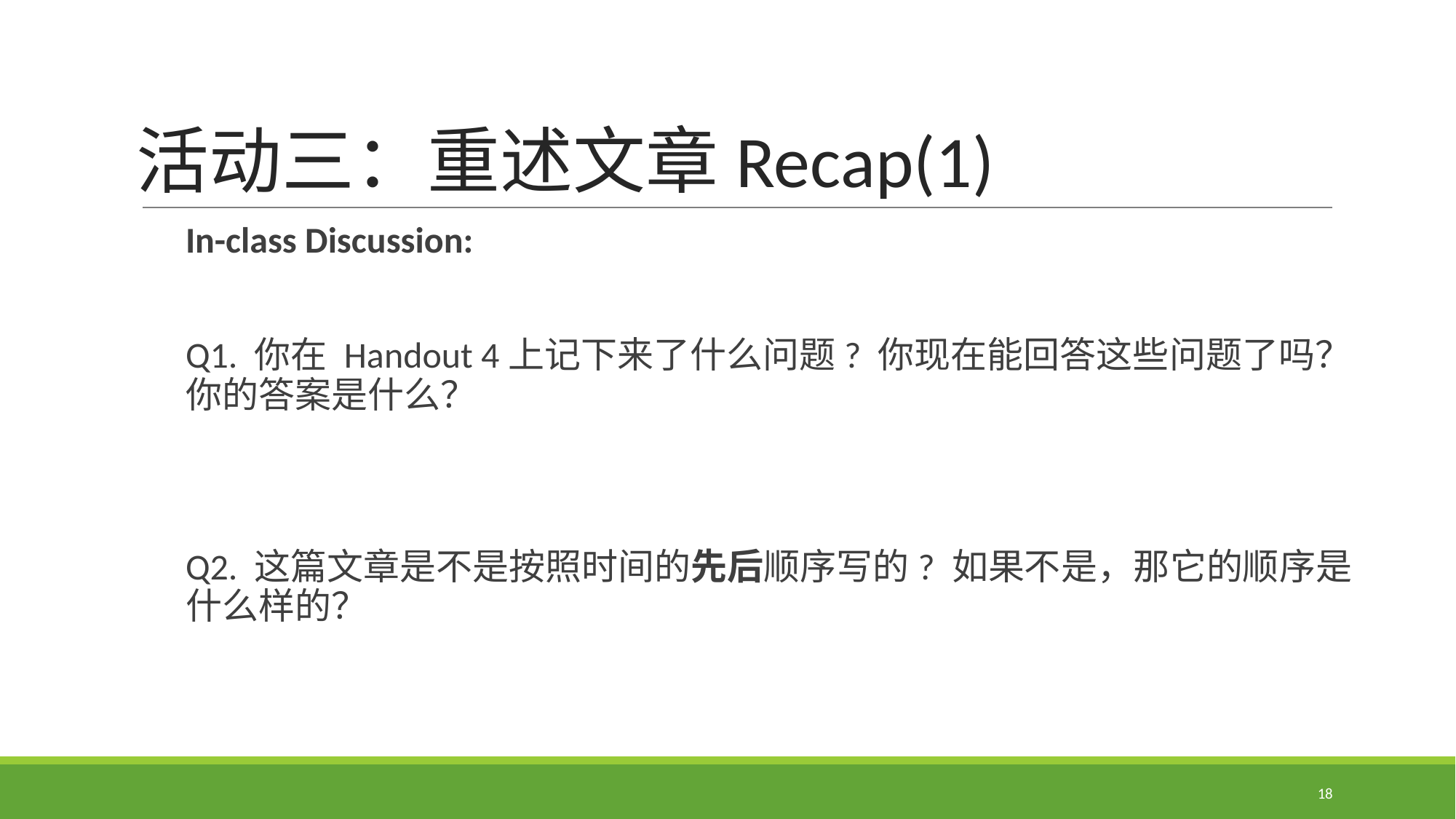

# 活动三：重述文章Recap(1)
In-class Discussion:

Q1. 你在 Handout 4上记下来了什么问题? 你现在能回答这些问题了吗？你的答案是什么？

Q2. 这篇文章是不是按照时间的先后顺序写的? 如果不是，那它的顺序是什么样的？
18